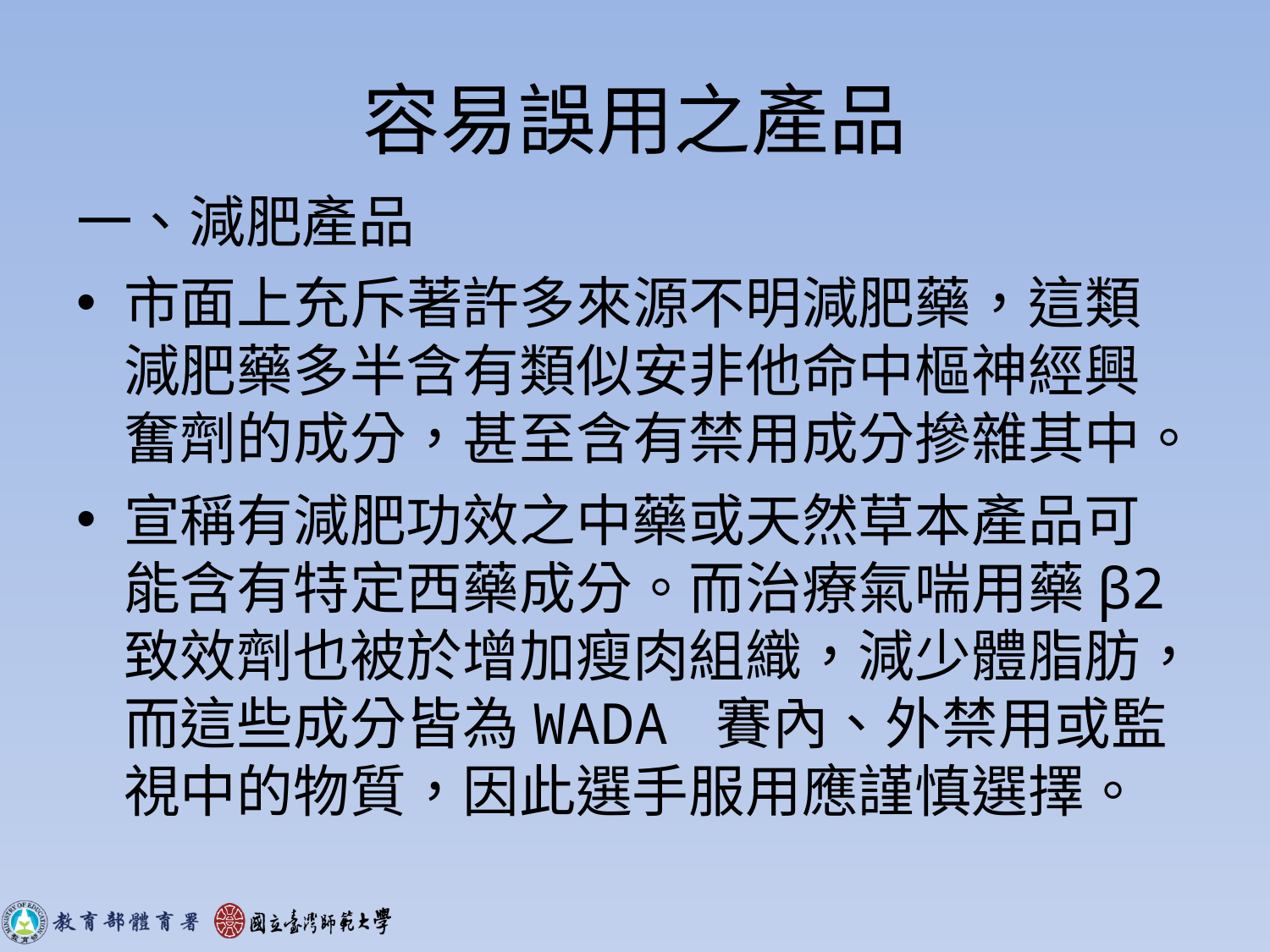

# 容易誤用之產品
一、減肥產品
市面上充斥著許多來源不明減肥藥，這類減肥藥多半含有類似安非他命中樞神經興奮劑的成分，甚至含有禁用成分摻雜其中。
宣稱有減肥功效之中藥或天然草本產品可能含有特定西藥成分。而治療氣喘用藥β2 致效劑也被於增加瘦肉組織，減少體脂肪，而這些成分皆為WADA 賽內、外禁用或監視中的物質，因此選手服用應謹慎選擇。